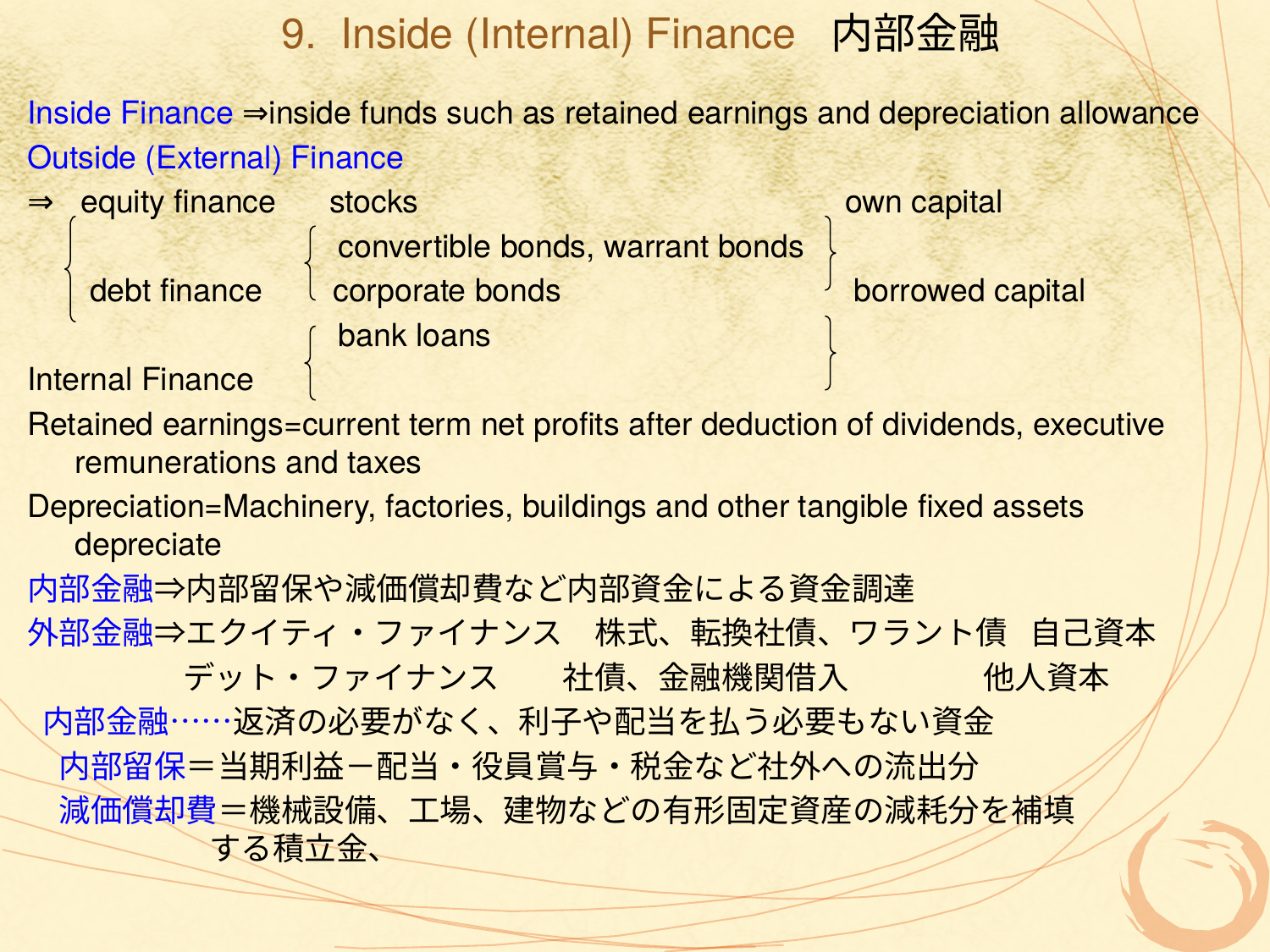

9.  Inside (Internal) Finance  内部金融
Inside Finance ⇒inside funds such as retained earnings and depreciation allowance
Outside (External) Finance
⇒   equity finance      stocks                                                own capital
                                   convertible bonds, warrant bonds
       debt finance        corporate bonds                                 borrowed capital
                                   bank loans
Internal Finance
Retained earnings=current term net profits after deduction of dividends, executive remunerations and taxes
Depreciation=Machinery, factories, buildings and other tangible fixed assets depreciate
内部金融⇒内部留保や減価償却費など内部資金による資金調達
外部金融⇒エクイティ・ファイナンス　株式、転換社債、ワラント債   自己資本
　　　　    デット・ファイナンス　　社債、金融機関借入 　　　　他人資本
 内部金融……返済の必要がなく、利子や配当を払う必要もない資金
　内部留保＝当期利益－配当・役員賞与・税金など社外への流出分
　減価償却費＝機械設備、工場、建物などの有形固定資産の減耗分を補填		 する積立金、